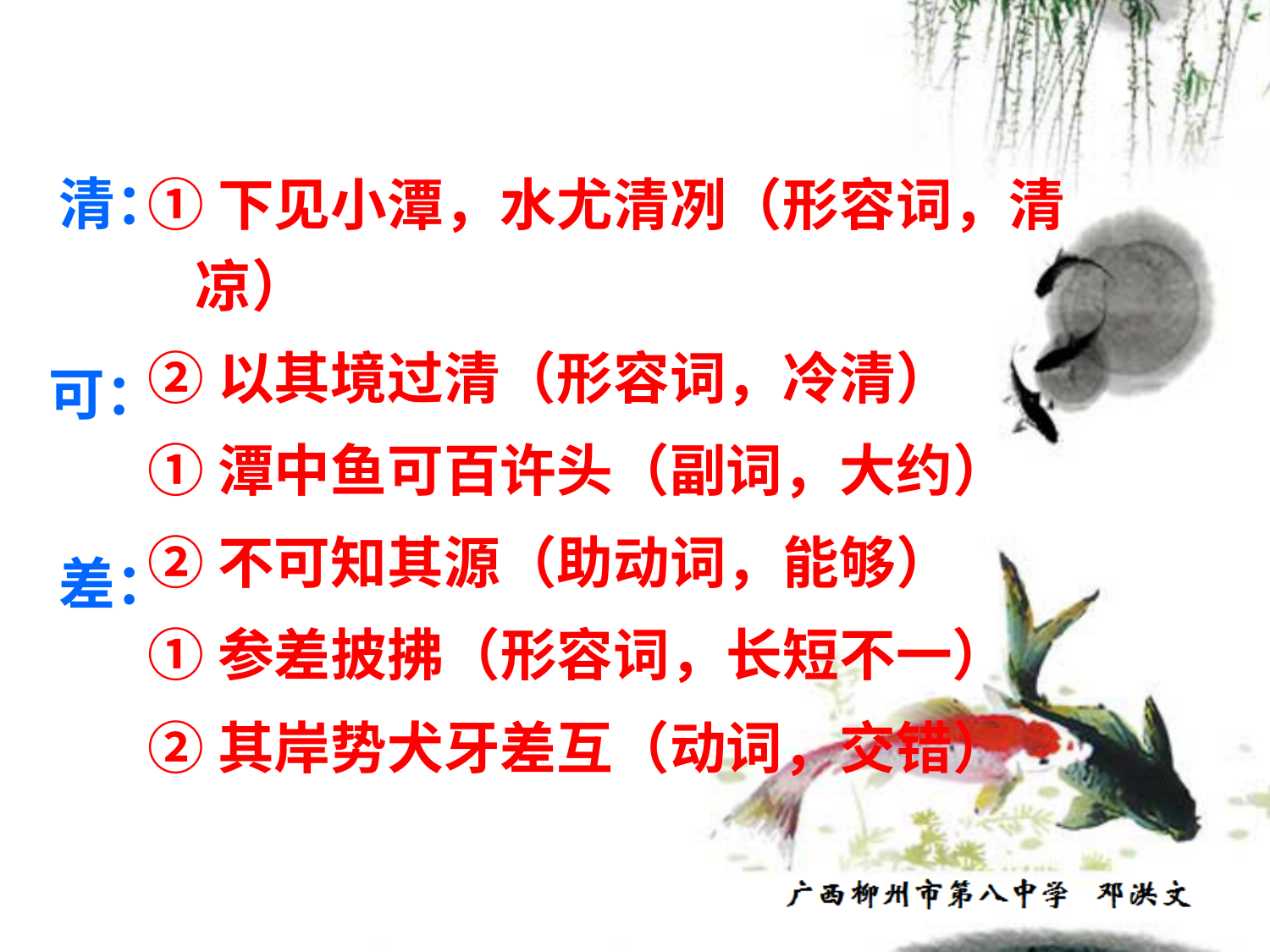

清：
# ①下见小潭，水尤清冽（形容词，清凉）
②以其境过清（形容词，冷清）
①潭中鱼可百许头（副词，大约）
②不可知其源（助动词，能够）
①参差披拂（形容词，长短不一）
②其岸势犬牙差互（动词，交错）
可：
差：